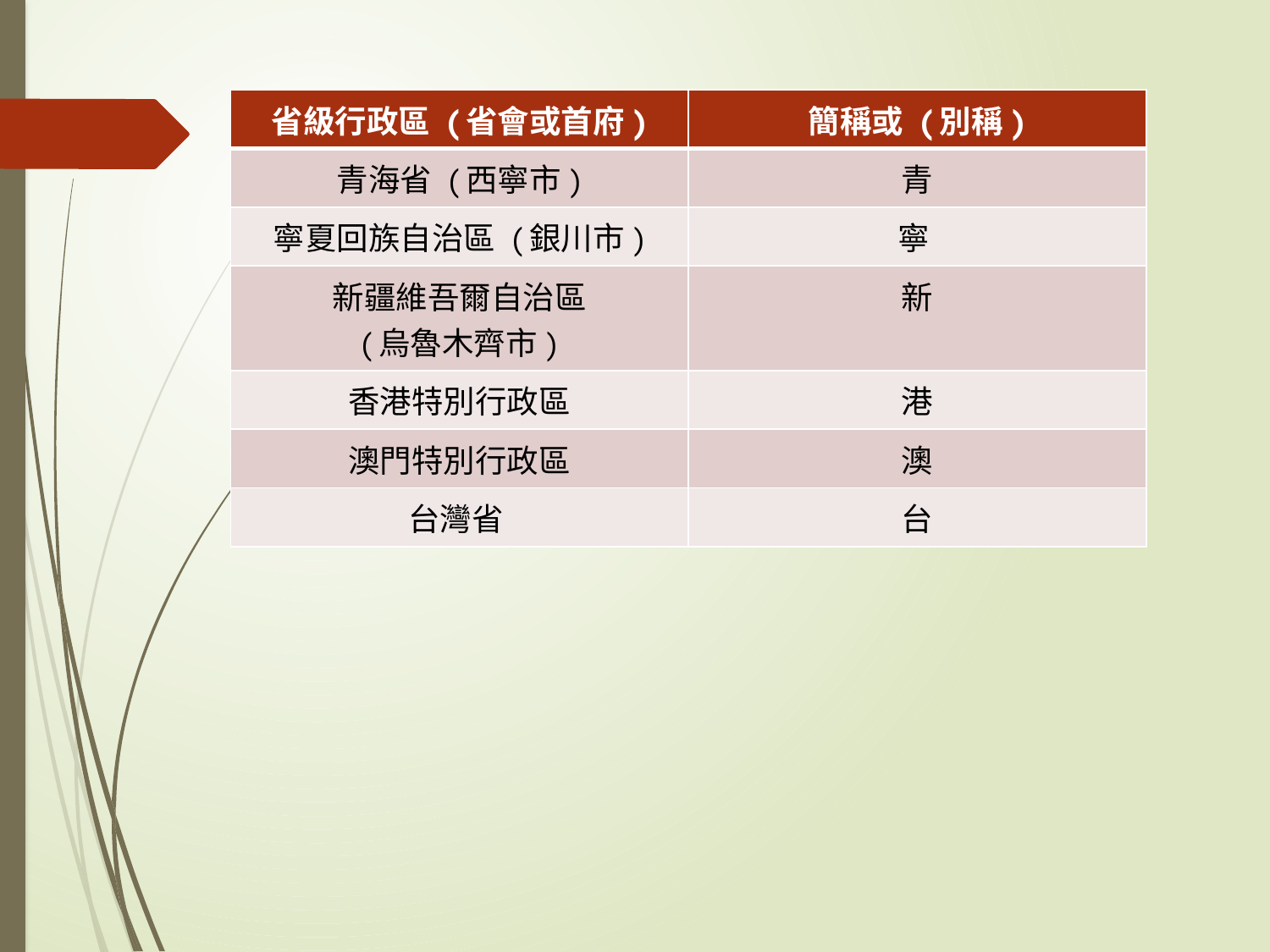

| 省級行政區 (省會或首府) | 簡稱或 (別稱) |
| --- | --- |
| 青海省 (西寧市) | 青 |
| 寧夏回族自治區 (銀川市) | 寧 |
| 新疆維吾爾自治區 (烏魯木齊市) | 新 |
| 香港特別行政區 | 港 |
| 澳門特別行政區 | 澳 |
| 台灣省 | 台 |